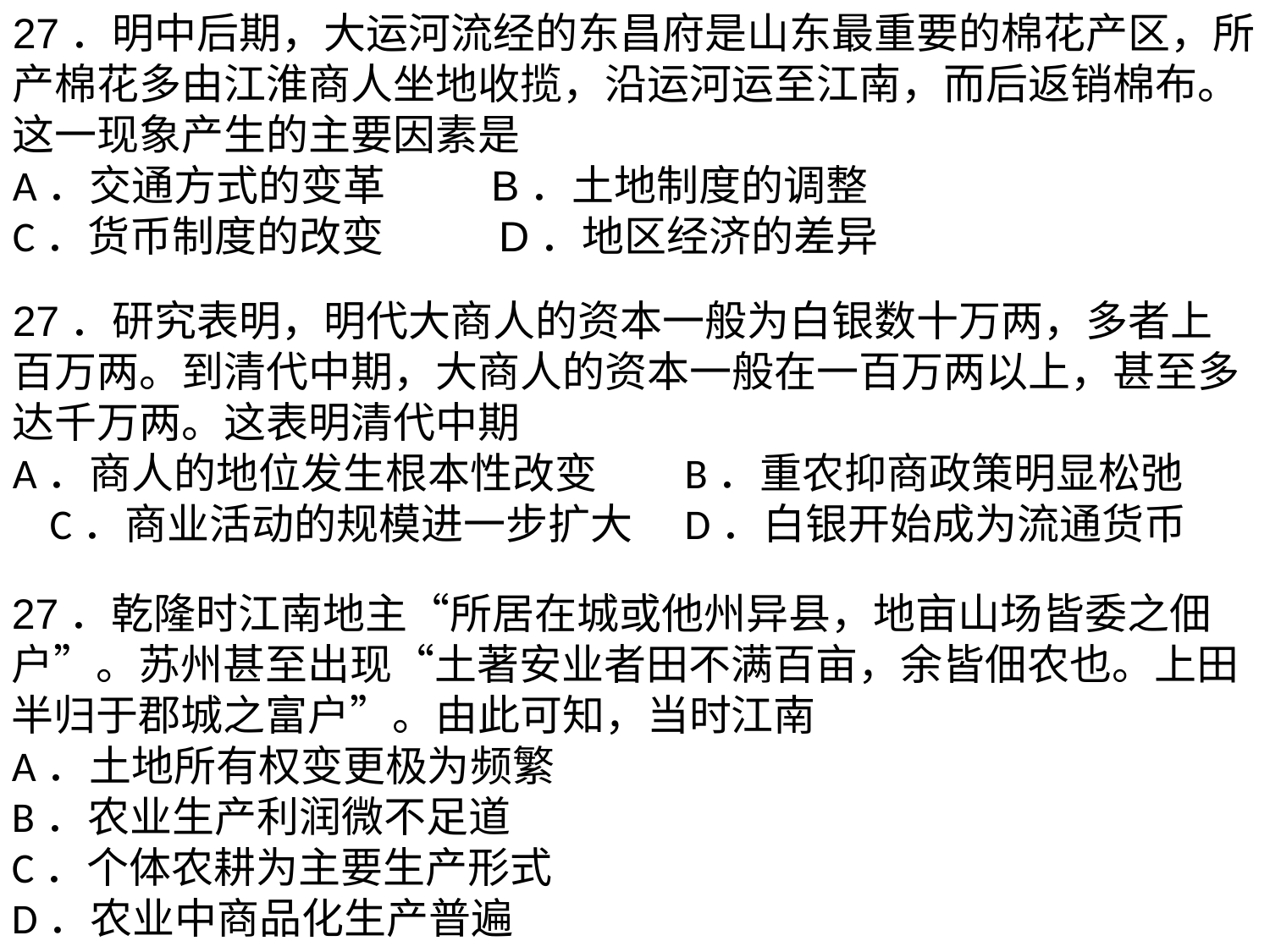

27．明中后期，大运河流经的东昌府是山东最重要的棉花产区，所产棉花多由江淮商人坐地收揽，沿运河运至江南，而后返销棉布。这一现象产生的主要因素是A．交通方式的变革          B．土地制度的调整C．货币制度的改变           D．地区经济的差异
27．研究表明，明代大商人的资本一般为白银数十万两，多者上百万两。到清代中期，大商人的资本一般在一百万两以上，甚至多达千万两。这表明清代中期A．商人的地位发生根本性改变	B．重农抑商政策明显松弛C．商业活动的规模进一步扩大	D．白银开始成为流通货币
27．乾隆时江南地主“所居在城或他州异县，地亩山场皆委之佃户”。苏州甚至出现“土著安业者田不满百亩，余皆佃农也。上田半归于郡城之富户”。由此可知，当时江南A．土地所有权变更极为频繁B．农业生产利润微不足道C．个体农耕为主要生产形式D．农业中商品化生产普遍